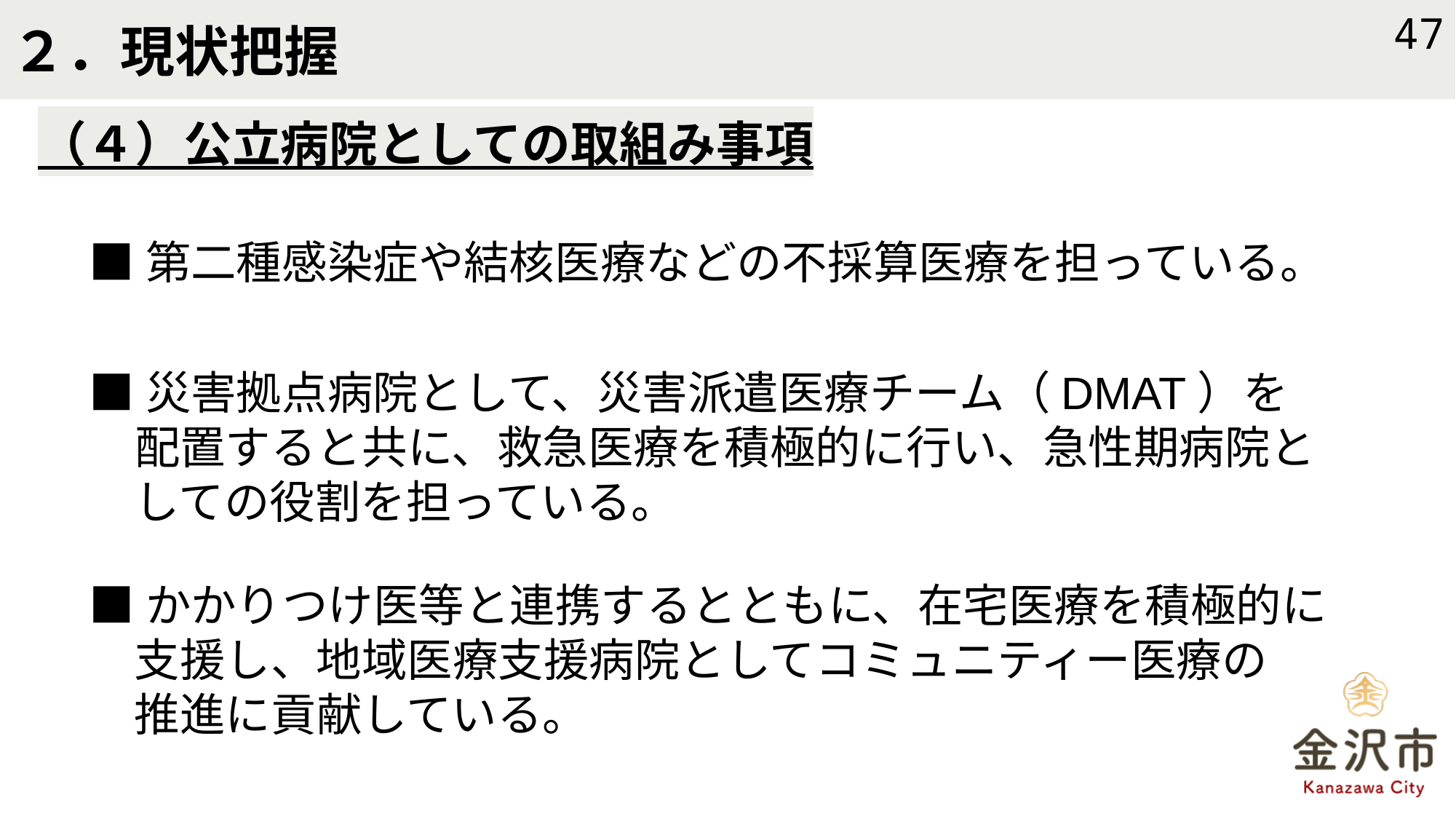

# ２．現状把握
47
（４）公立病院としての取組み事項
■第二種感染症や結核医療などの不採算医療を担っている。
■災害拠点病院として、災害派遣医療チーム（DMAT）を
　配置すると共に、救急医療を積極的に行い、急性期病院と
　しての役割を担っている。
■かかりつけ医等と連携するとともに、在宅医療を積極的に
　支援し、地域医療支援病院としてコミュニティー医療の
　推進に貢献している。